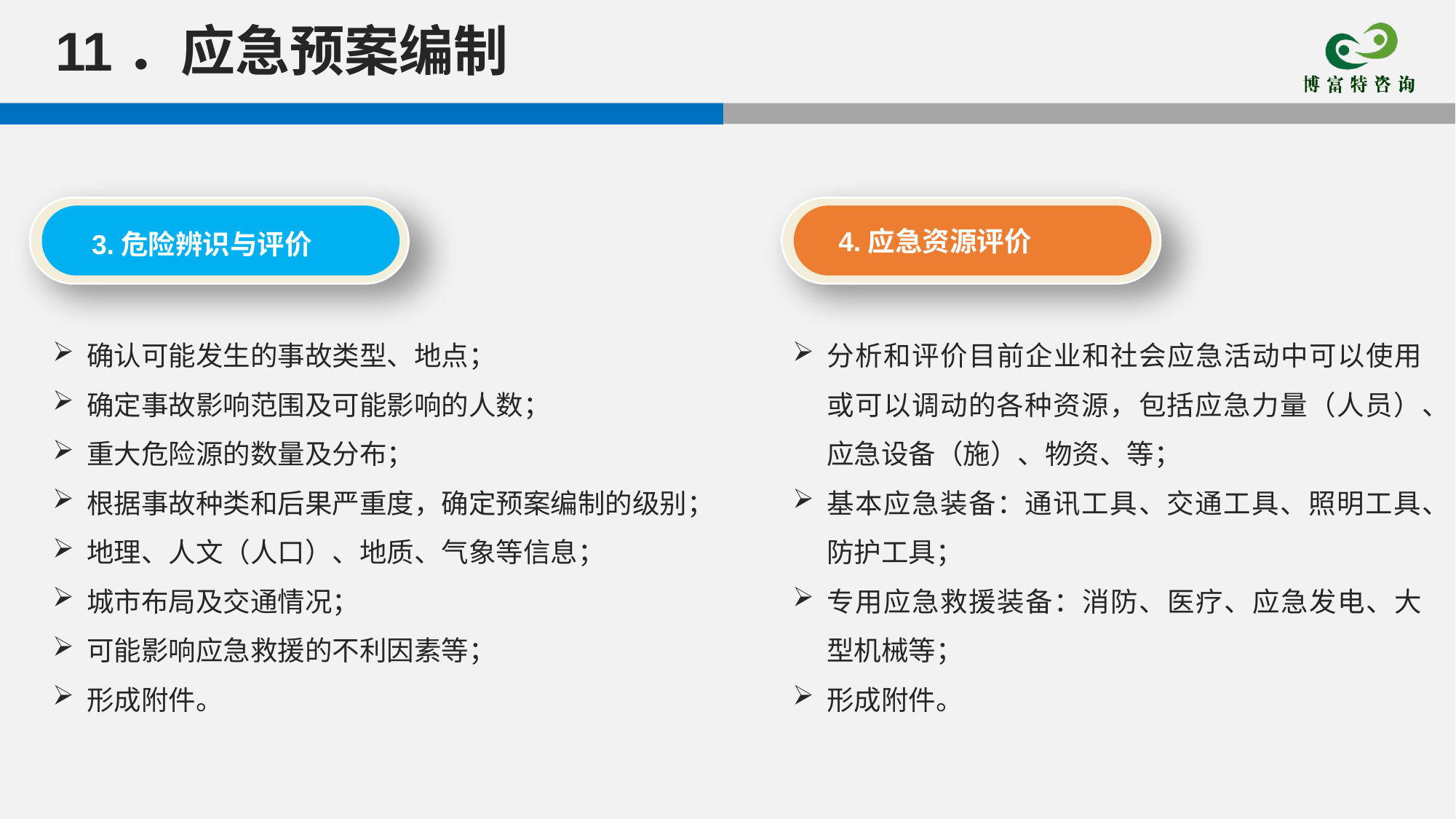

11．应急预案编制

4.应急资源评价
3.危险辨识与评价
确认可能发生的事故类型、地点；
确定事故影响范围及可能影响的人数；
重大危险源的数量及分布；
根据事故种类和后果严重度，确定预案编制的级别；
地理、人文（人口）、地质、气象等信息；
城市布局及交通情况；
可能影响应急救援的不利因素等；
形成附件。
分析和评价目前企业和社会应急活动中可以使用或可以调动的各种资源，包括应急力量（人员）、应急设备（施）、物资、等；
基本应急装备：通讯工具、交通工具、照明工具、防护工具；
专用应急救援装备：消防、医疗、应急发电、大型机械等；
形成附件。